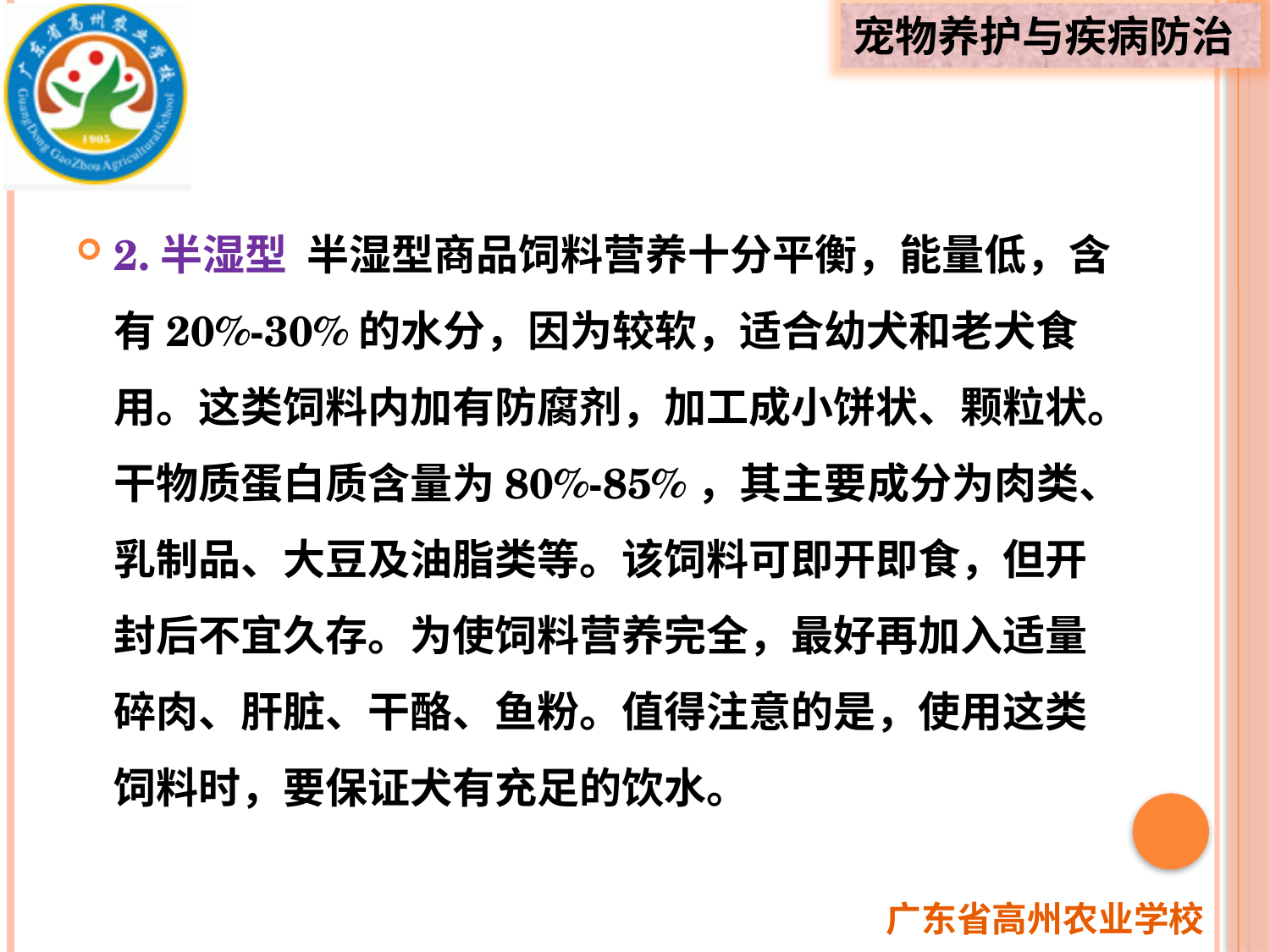

2.半湿型  半湿型商品饲料营养十分平衡，能量低，含有20%-30%的水分，因为较软，适合幼犬和老犬食用。这类饲料内加有防腐剂，加工成小饼状、颗粒状。干物质蛋白质含量为80%-85%，其主要成分为肉类、乳制品、大豆及油脂类等。该饲料可即开即食，但开封后不宜久存。为使饲料营养完全，最好再加入适量碎肉、肝脏、干酪、鱼粉。值得注意的是，使用这类饲料时，要保证犬有充足的饮水。